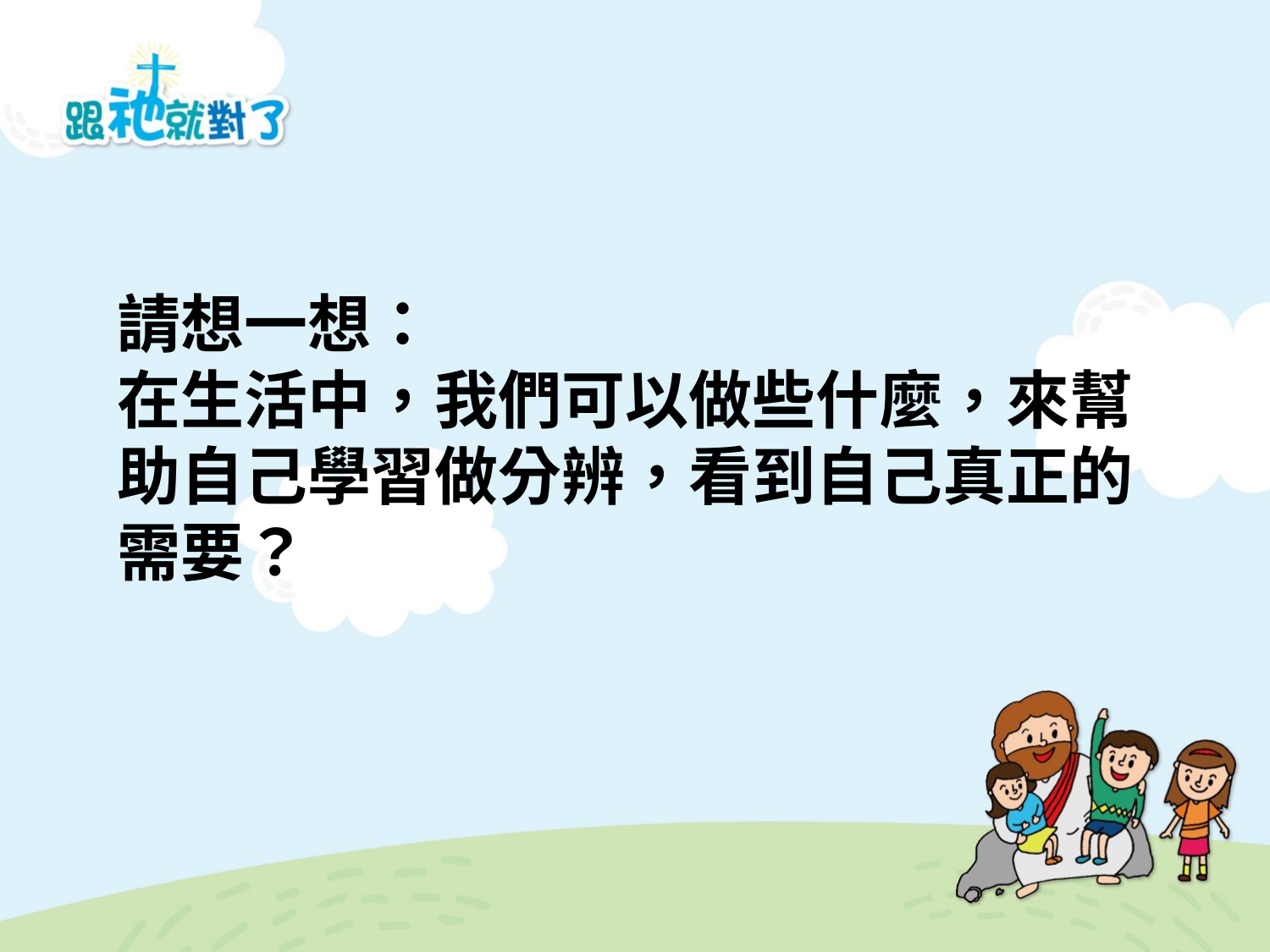

請想一想：
在生活中，我們可以做些什麼，來幫助自己學習做分辨，看到自己真正的需要？